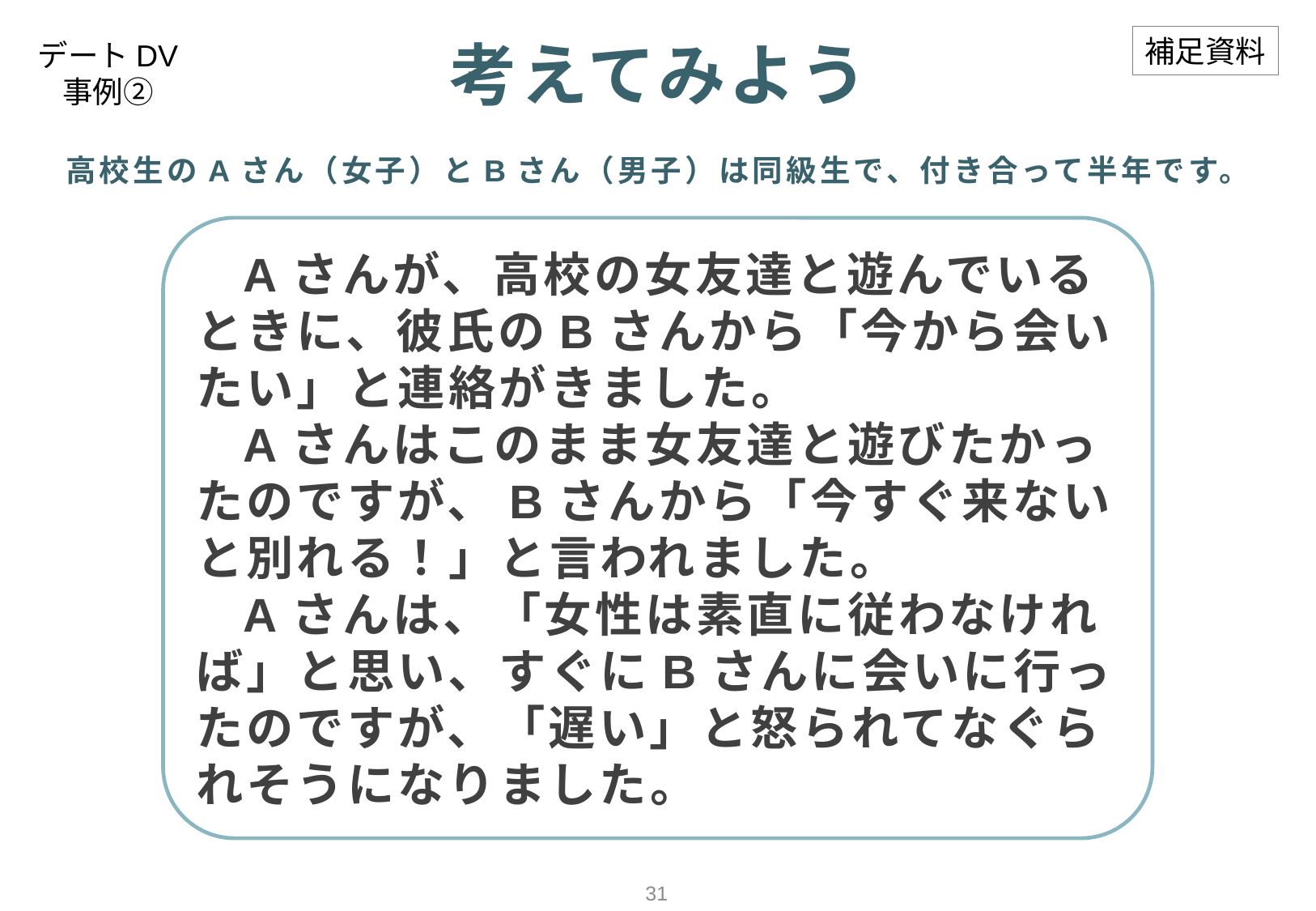

考えてみよう
補足資料
デートDV
事例②
高校生のAさん（女子）とBさん（男子）は同級生で、付き合って半年です。
Aさんが、高校の女友達と遊んでいるときに、彼氏のBさんから「今から会いたい」と連絡がきました。
Aさんはこのまま女友達と遊びたかったのですが、Bさんから「今すぐ来ないと別れる！」と言われました。
Aさんは、「女性は素直に従わなければ」と思い、すぐにBさんに会いに行ったのですが、「遅い」と怒られてなぐられそうになりました。
31